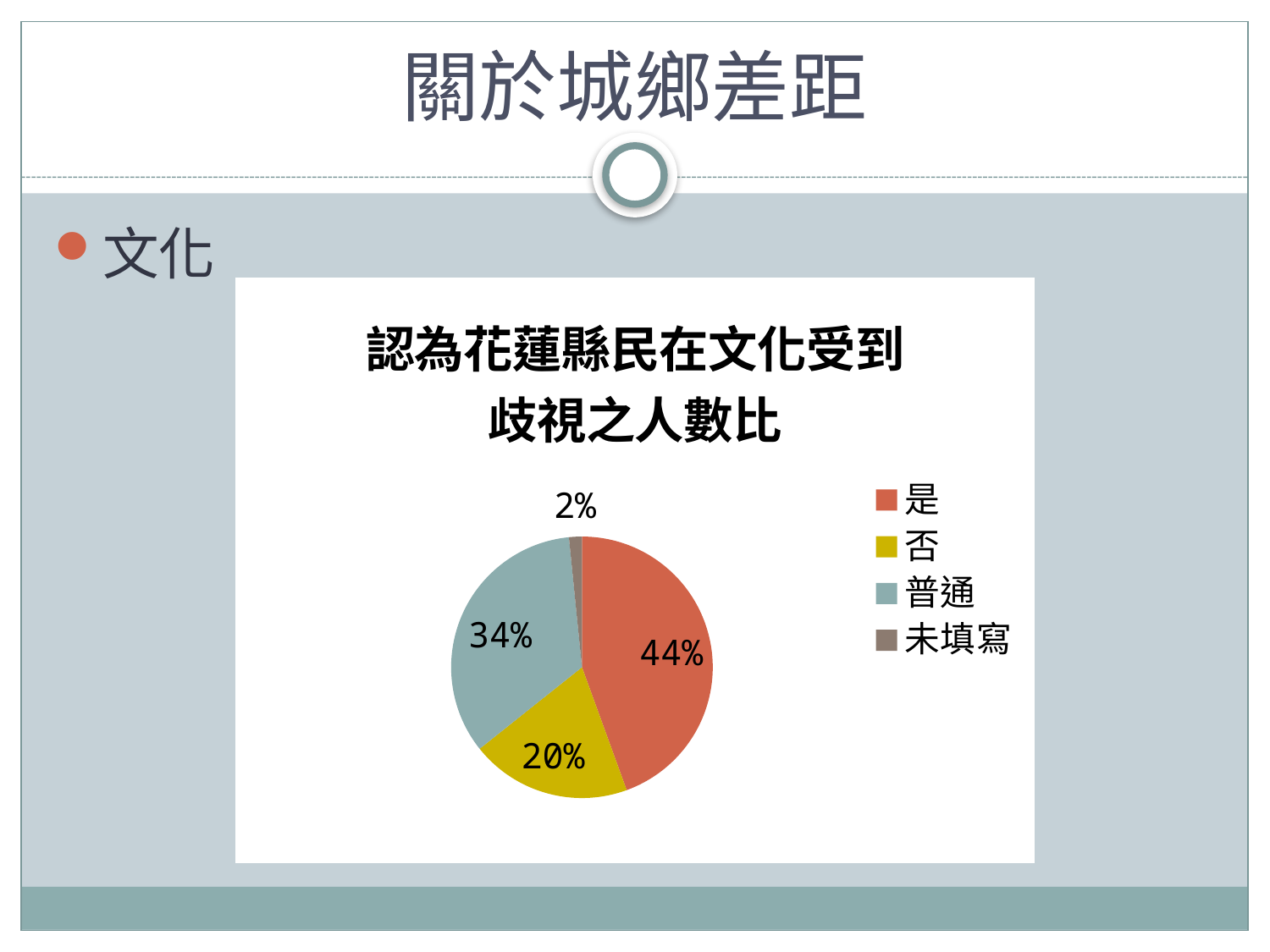

# 關於城鄉差距
文化

### Chart: 認為花蓮縣民在文化受到
歧視之人數比

| Category | 人數 |
|---|---|
| 是 | 56.0 |
| 否 | 25.0 |
| 普通 | 43.0 |
| 未填寫 | 2.0 |